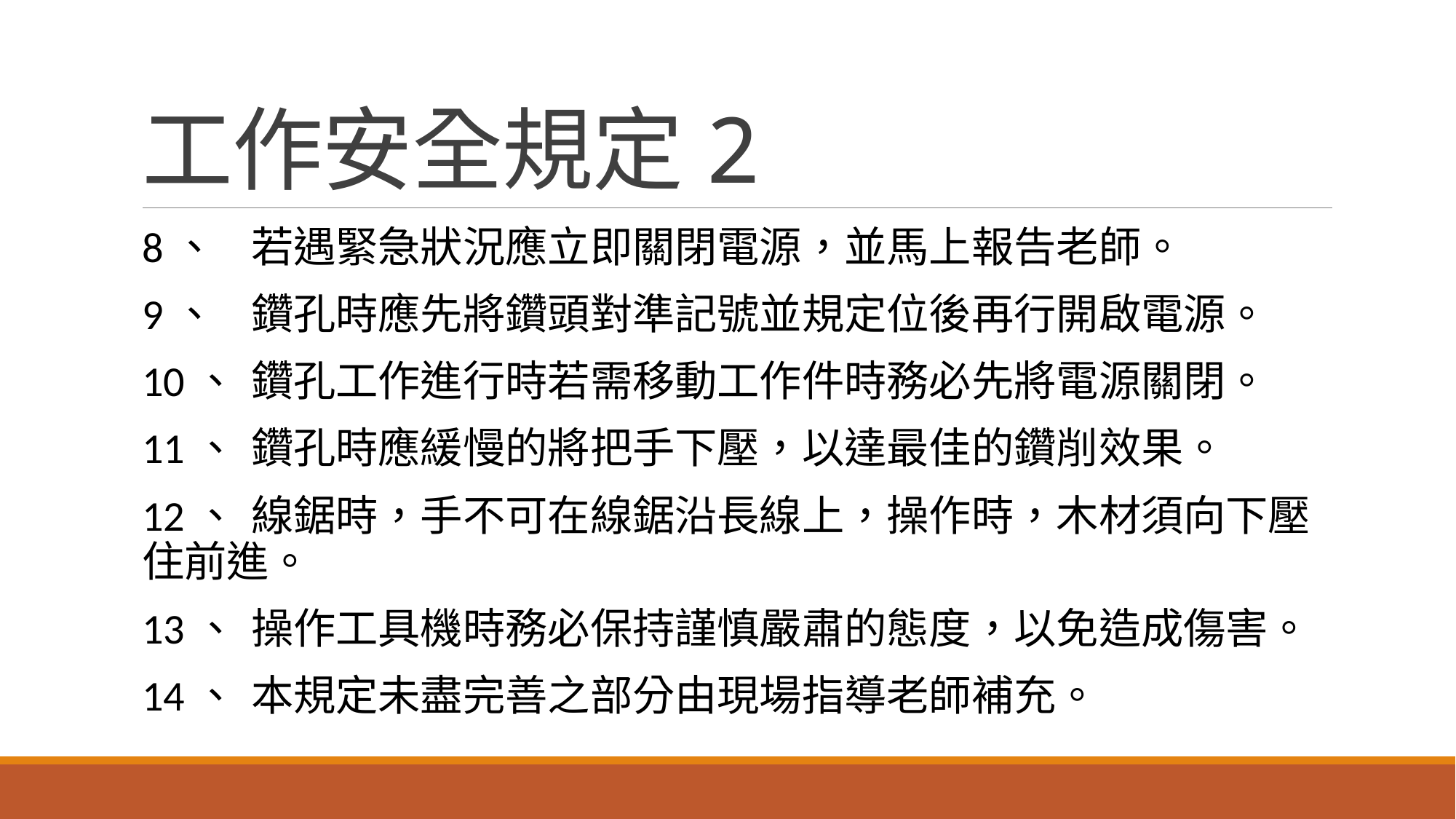

# 工作安全規定2
8、	若遇緊急狀況應立即關閉電源，並馬上報告老師。
9、	鑽孔時應先將鑽頭對準記號並規定位後再行開啟電源。
10、	鑽孔工作進行時若需移動工作件時務必先將電源關閉。
11、	鑽孔時應緩慢的將把手下壓，以達最佳的鑽削效果。
12、	線鋸時，手不可在線鋸沿長線上，操作時，木材須向下壓住前進。
13、	操作工具機時務必保持謹慎嚴肅的態度，以免造成傷害。
14、	本規定未盡完善之部分由現場指導老師補充。